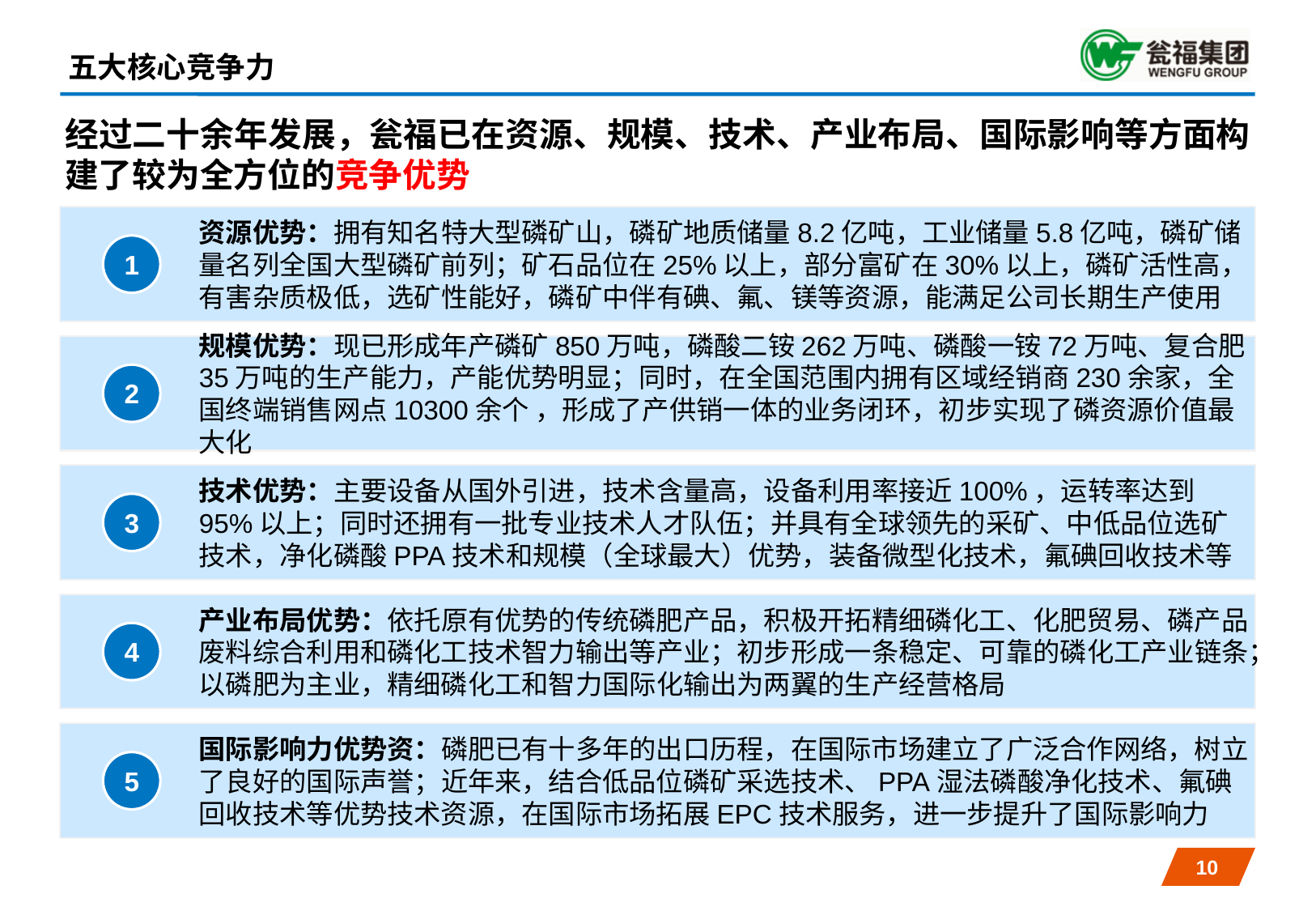

五大核心竞争力
# 经过二十余年发展，瓮福已在资源、规模、技术、产业布局、国际影响等方面构建了较为全方位的竞争优势
资源优势：拥有知名特大型磷矿山，磷矿地质储量8.2亿吨，工业储量5.8亿吨，磷矿储量名列全国大型磷矿前列；矿石品位在25%以上，部分富矿在30%以上，磷矿活性高，有害杂质极低，选矿性能好，磷矿中伴有碘、氟、镁等资源，能满足公司长期生产使用
1
规模优势：现已形成年产磷矿850万吨，磷酸二铵262万吨、磷酸一铵72万吨、复合肥35万吨的生产能力，产能优势明显；同时，在全国范围内拥有区域经销商230余家，全国终端销售网点10300余个 ，形成了产供销一体的业务闭环，初步实现了磷资源价值最大化
2
技术优势：主要设备从国外引进，技术含量高，设备利用率接近100%，运转率达到95%以上；同时还拥有一批专业技术人才队伍；并具有全球领先的采矿、中低品位选矿技术，净化磷酸PPA技术和规模（全球最大）优势，装备微型化技术，氟碘回收技术等
3
产业布局优势：依托原有优势的传统磷肥产品，积极开拓精细磷化工、化肥贸易、磷产品废料综合利用和磷化工技术智力输出等产业；初步形成一条稳定、可靠的磷化工产业链条；以磷肥为主业，精细磷化工和智力国际化输出为两翼的生产经营格局
4
国际影响力优势资：磷肥已有十多年的出口历程，在国际市场建立了广泛合作网络，树立了良好的国际声誉；近年来，结合低品位磷矿采选技术、PPA湿法磷酸净化技术、氟碘回收技术等优势技术资源，在国际市场拓展EPC技术服务，进一步提升了国际影响力
5